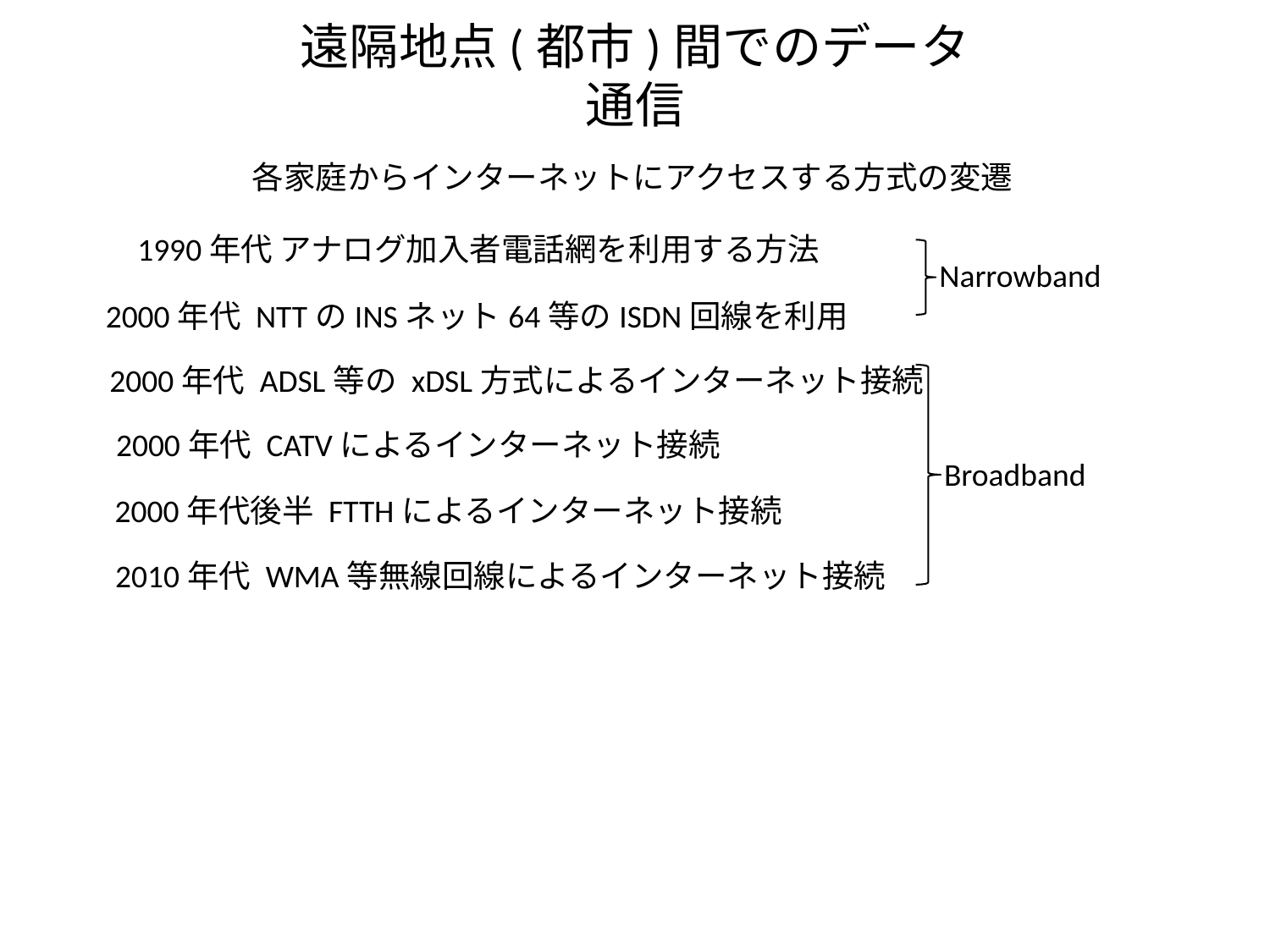

# 遠隔地点(都市)間でのデータ通信
各家庭からインターネットにアクセスする方式の変遷
1990年代 アナログ加入者電話網を利用する方法

Narrowband
2000年代 NTTのINSネット64等のISDN回線を利用
2000年代 ADSL等の xDSL方式によるインターネット接続

2000年代 CATVによるインターネット接続
Broadband
2000年代後半 FTTHによるインターネット接続
2010年代 WMA等無線回線によるインターネット接続